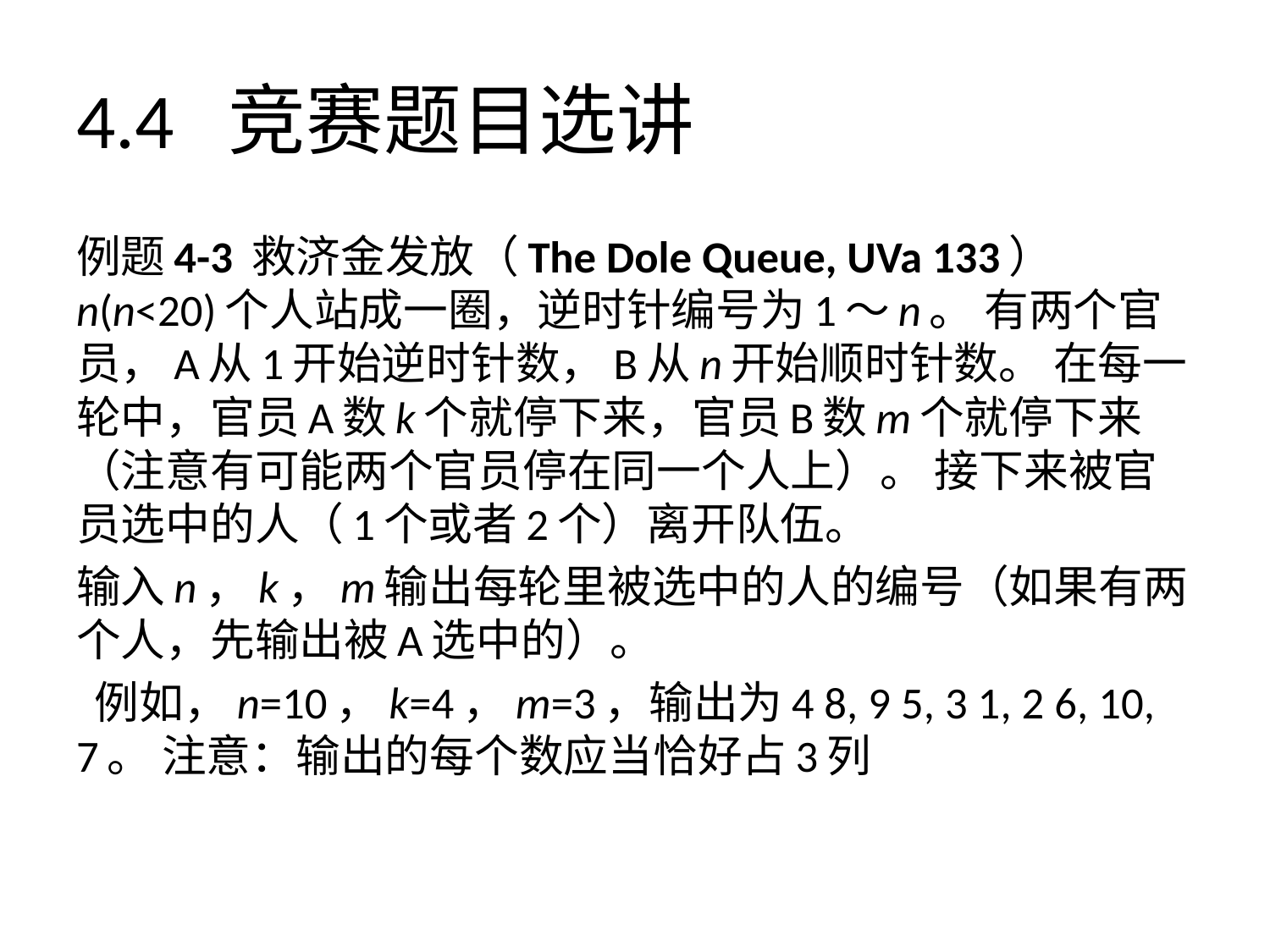

# 4.4  竞赛题目选讲
例题4-3 救济金发放（The Dole Queue, UVa 133）
n(n<20)个人站成一圈，逆时针编号为1～n。 有两个官员，A从1开始逆时针数，B从n开始顺时针数。 在每一轮中，官员A数k个就停下来，官员B数m个就停下来（注意有可能两个官员停在同一个人上）。 接下来被官员选中的人（1个或者2个）离开队伍。
输入n，k，m输出每轮里被选中的人的编号（如果有两个人，先输出被A选中的）。
 例如，n=10，k=4，m=3，输出为4 8, 9 5, 3 1, 2 6, 10, 7。 注意：输出的每个数应当恰好占3列